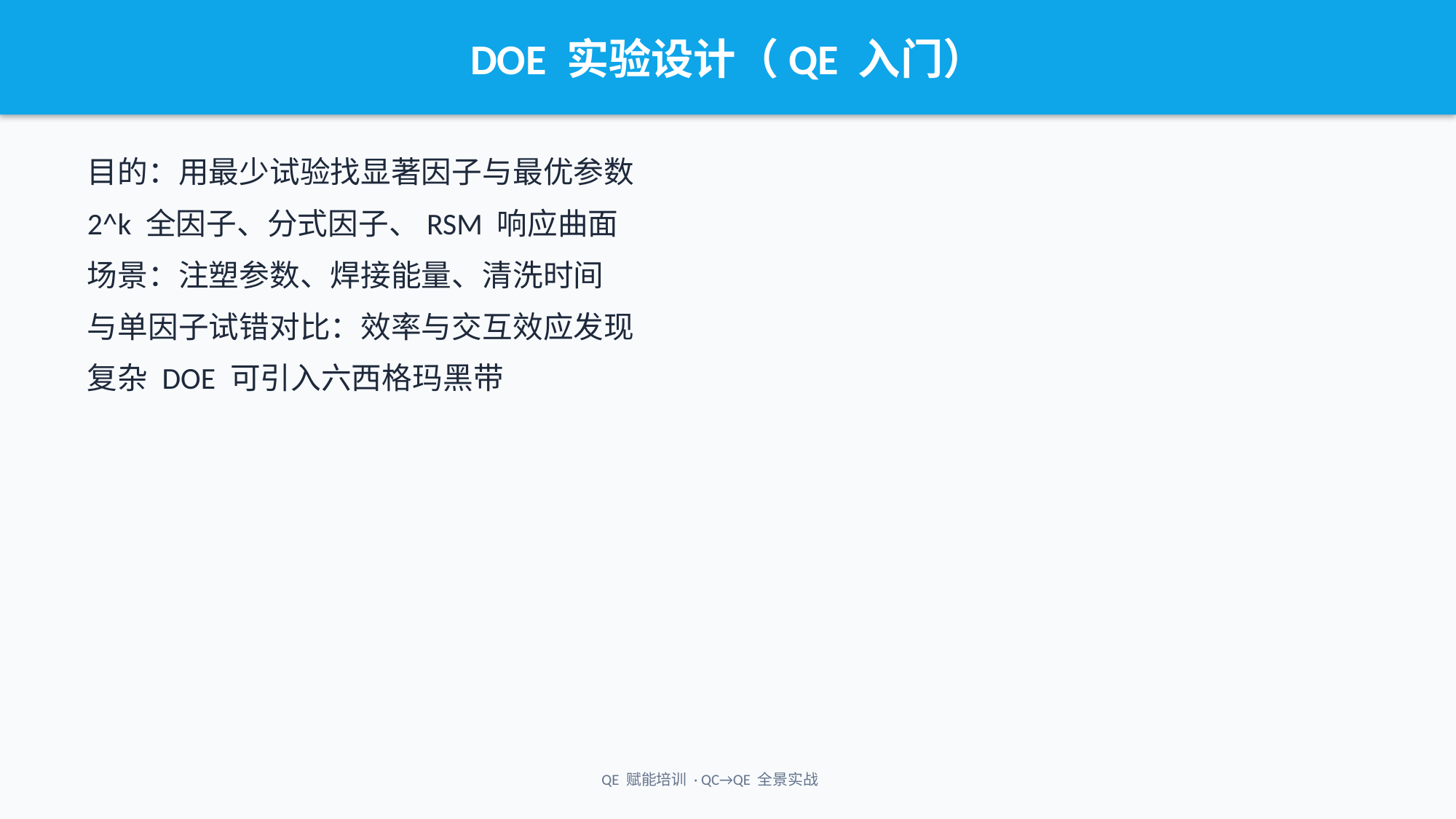

DOE 实验设计（QE 入门）
目的：用最少试验找显著因子与最优参数
2^k 全因子、分式因子、RSM 响应曲面
场景：注塑参数、焊接能量、清洗时间
与单因子试错对比：效率与交互效应发现
复杂 DOE 可引入六西格玛黑带
QE 赋能培训 · QC→QE 全景实战